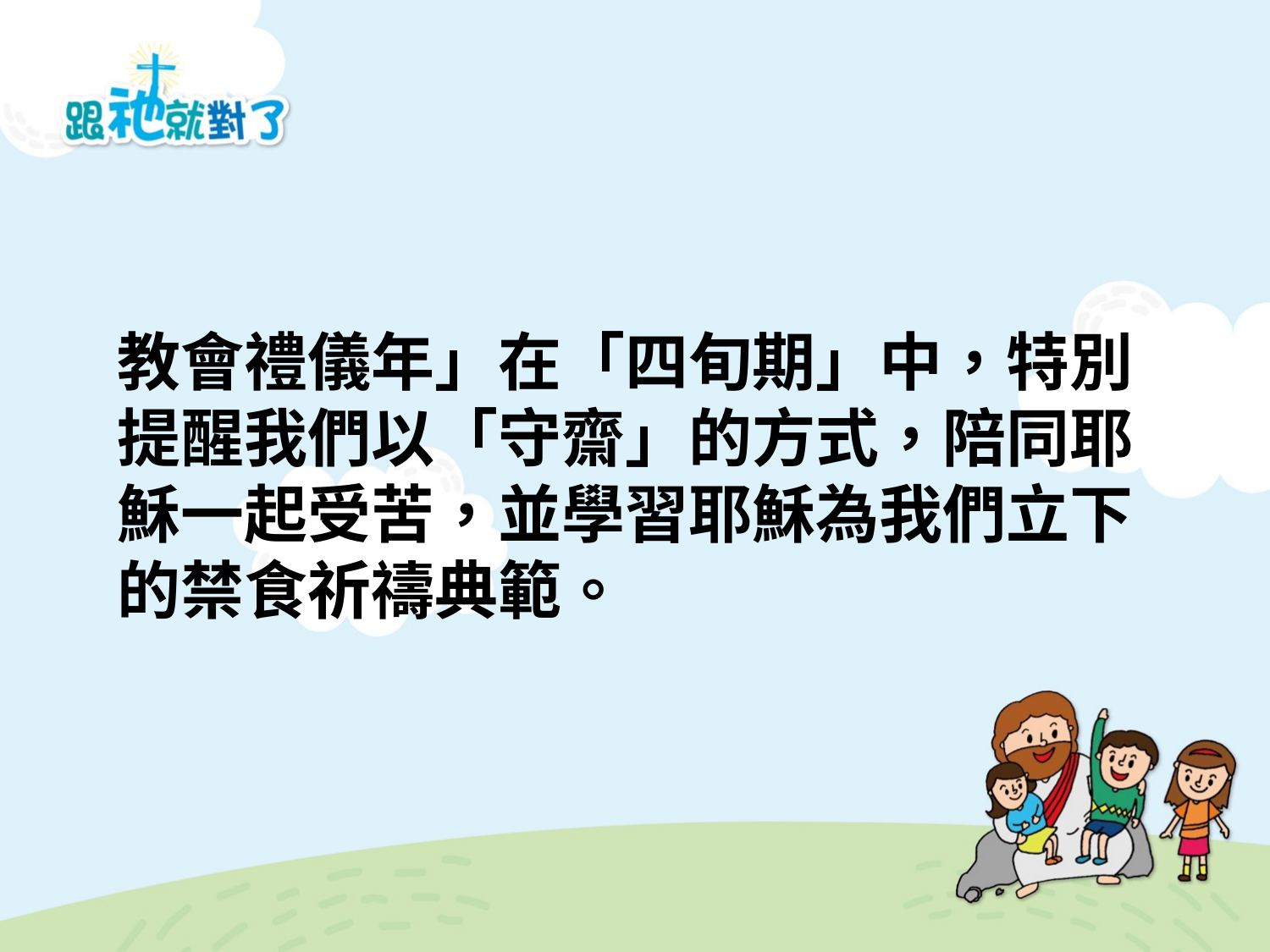

教會禮儀年」在「四旬期」中，特別提醒我們以「守齋」的方式，陪同耶穌一起受苦，並學習耶穌為我們立下的禁食祈禱典範。